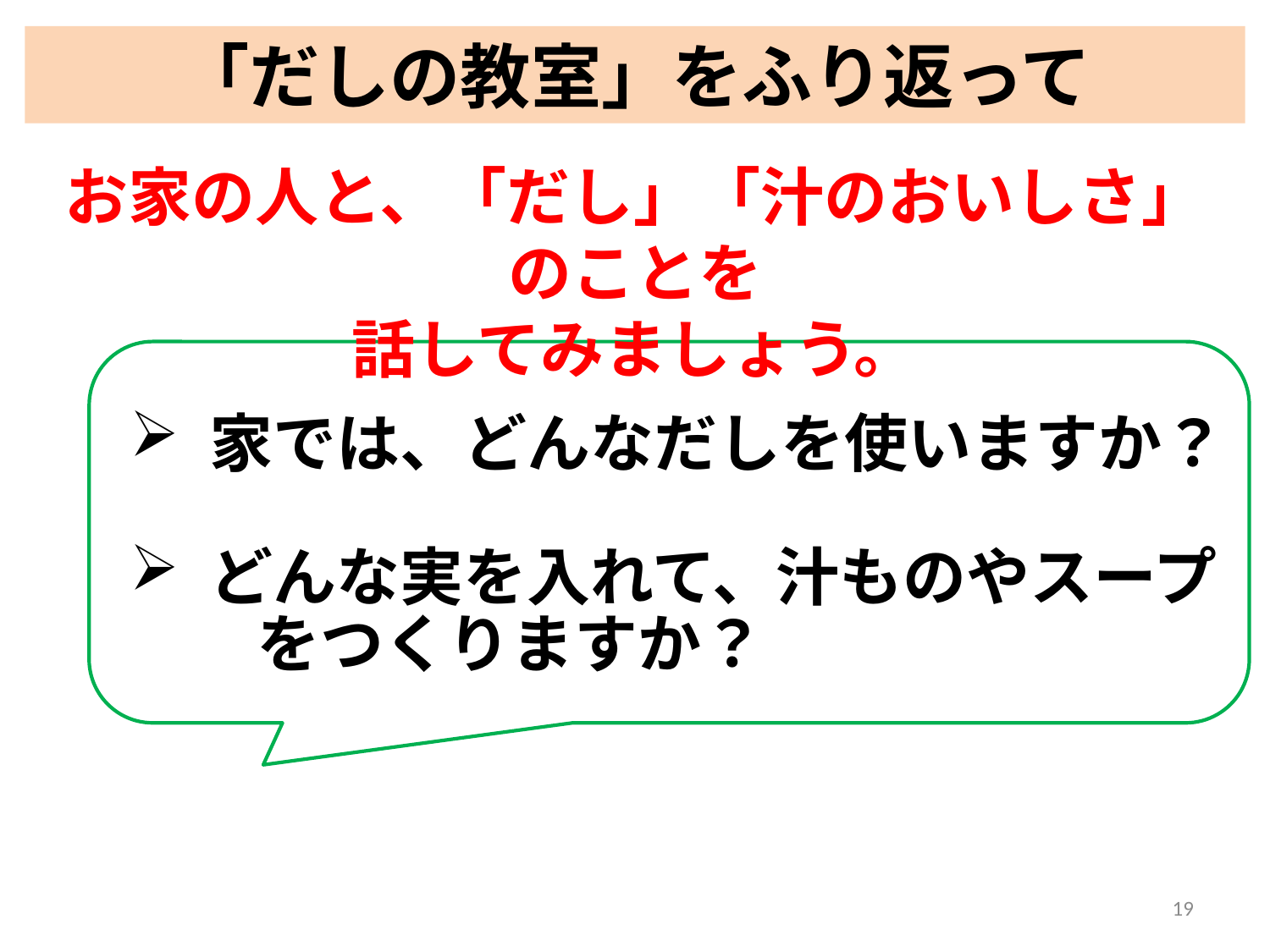

「だしの教室」をふり返って
お家の人と、「だし」「汁のおいしさ」のことを
話してみましょう。

家では、どんなだしを使いますか？

どんな実を入れて、汁ものやスープ
　　をつくりますか？

19